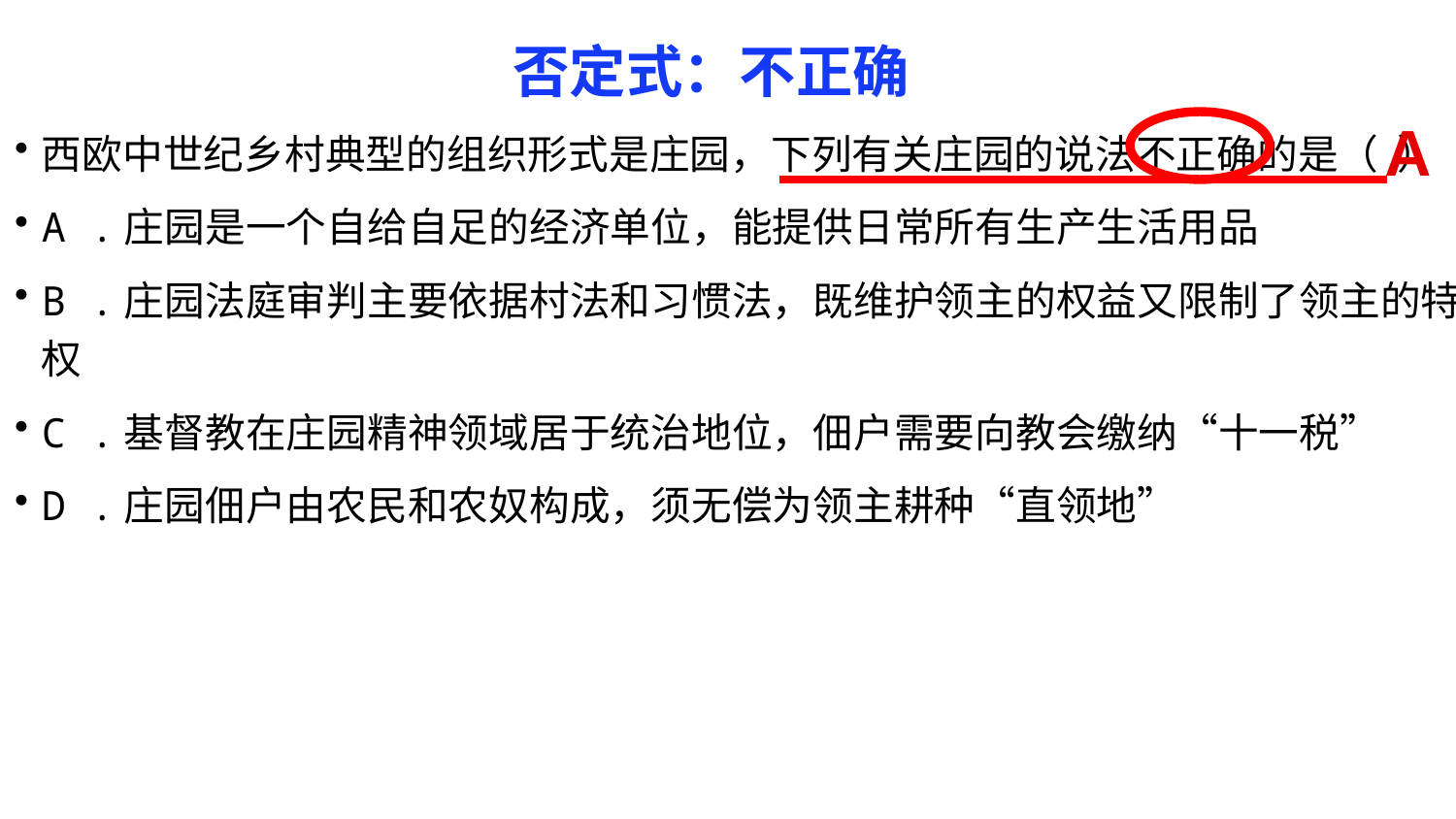

否定式：不正确
A
西欧中世纪乡村典型的组织形式是庄园，下列有关庄园的说法不正确的是（  ）
A .庄园是一个自给自足的经济单位，能提供日常所有生产生活用品
B .庄园法庭审判主要依据村法和习惯法，既维护领主的权益又限制了领主的特权
C .基督教在庄园精神领域居于统治地位，佃户需要向教会缴纳“十一税”
D .庄园佃户由农民和农奴构成，须无偿为领主耕种“直领地”